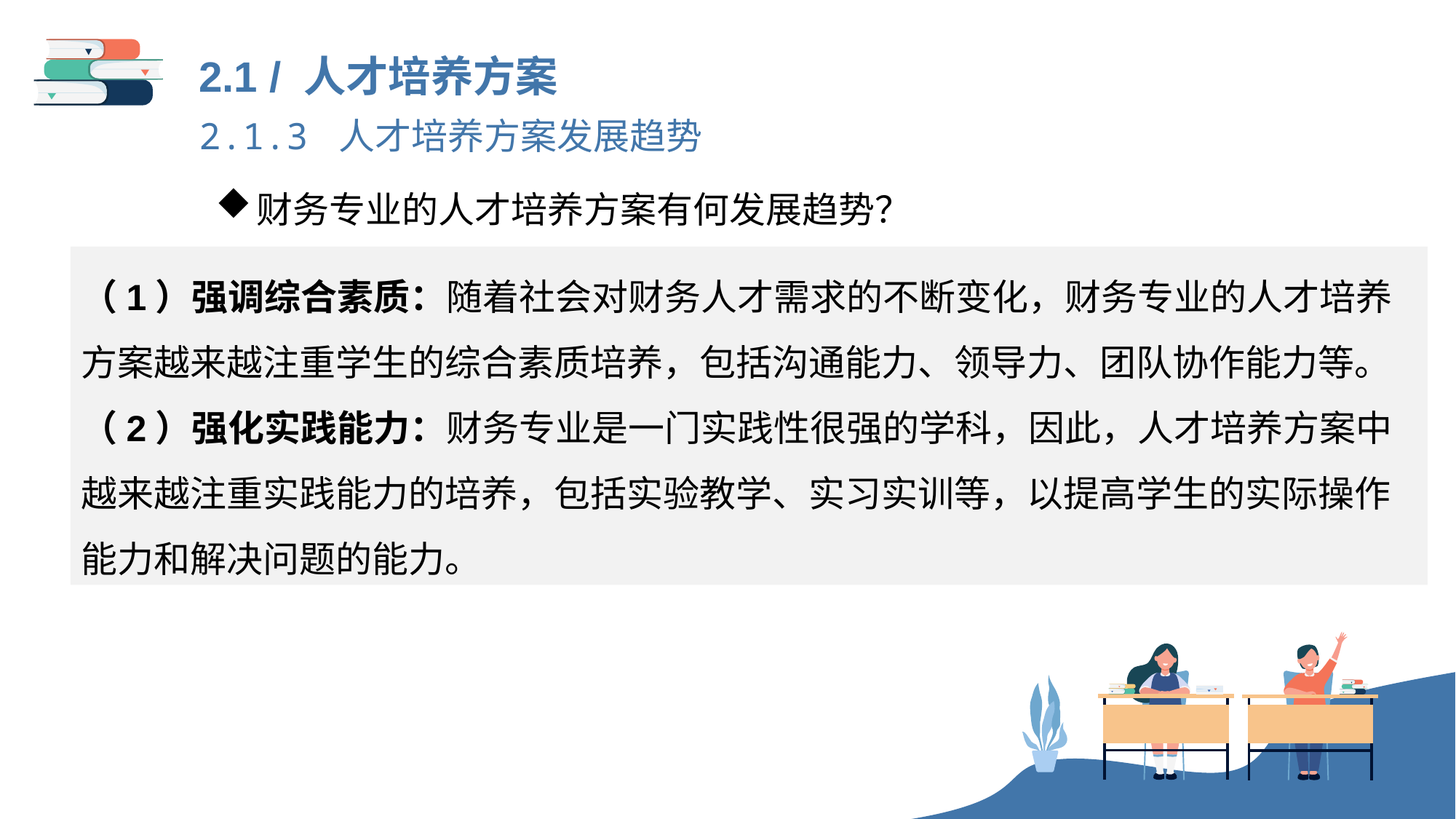

2.1 / 人才培养方案
2.1.3 人才培养方案发展趋势
财务专业的人才培养方案有何发展趋势？

（1）强调综合素质：随着社会对财务人才需求的不断变化，财务专业的人才培养方案越来越注重学生的综合素质培养，包括沟通能力、领导力、团队协作能力等。
（2）强化实践能力：财务专业是一门实践性很强的学科，因此，人才培养方案中越来越注重实践能力的培养，包括实验教学、实习实训等，以提高学生的实际操作能力和解决问题的能力。